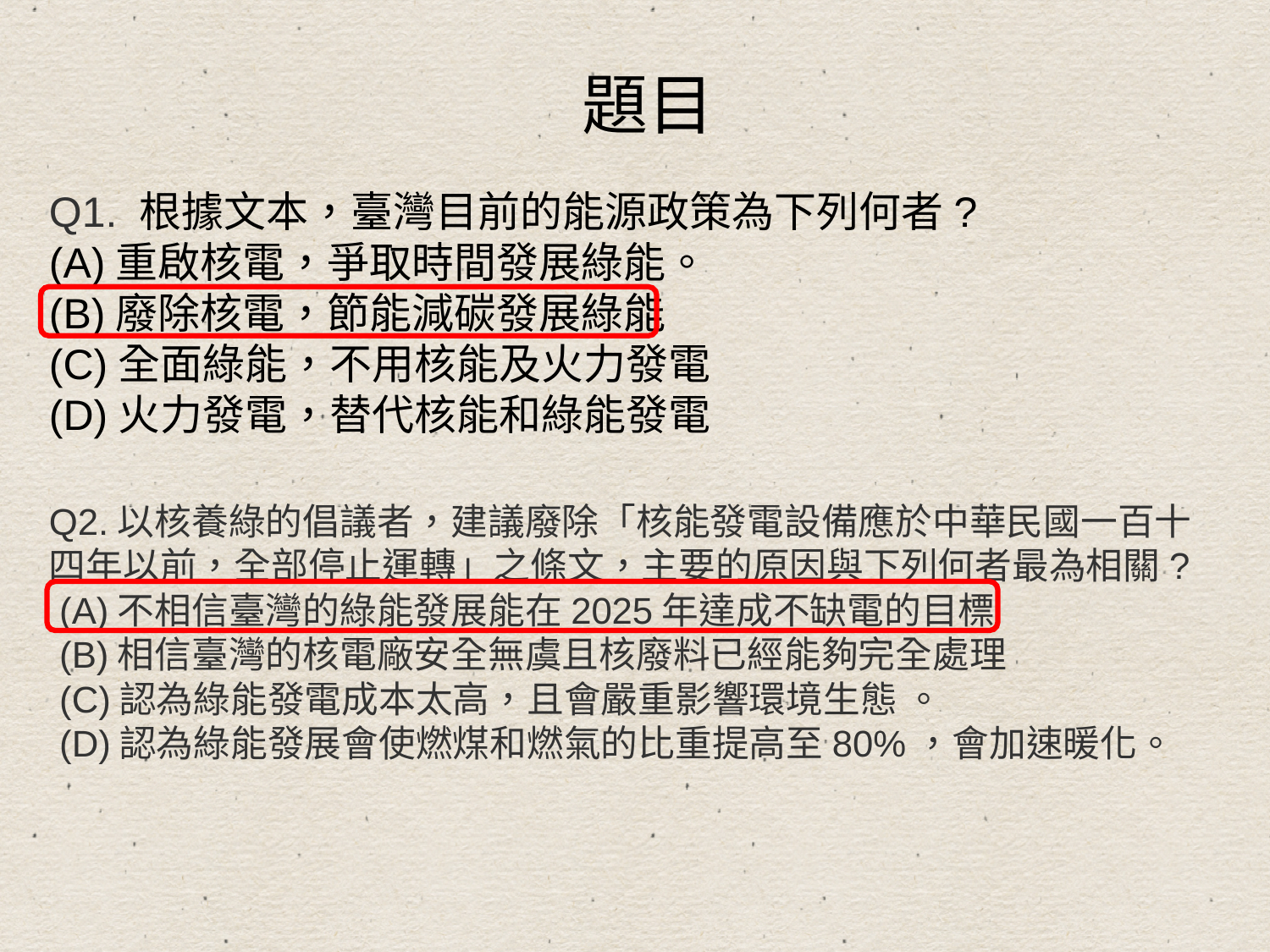

題目
Q1. 根據文本，臺灣目前的能源政策為下列何者?
(A)重啟核電，爭取時間發展綠能。
(B)廢除核電，節能減碳發展綠能
(C)全面綠能，不用核能及火力發電
(D)火力發電，替代核能和綠能發電

Q2.以核養綠的倡議者，建議廢除「核能發電設備應於中華民國一百十四年以前，全部停止運轉」之條文，主要的原因與下列何者最為相關?
 (A)不相信臺灣的綠能發展能在2025年達成不缺電的目標
 (B)相信臺灣的核電廠安全無虞且核廢料已經能夠完全處理
 (C)認為綠能發電成本太高，且會嚴重影響環境生態 。
 (D)認為綠能發展會使燃煤和燃氣的比重提高至80%，會加速暖化。